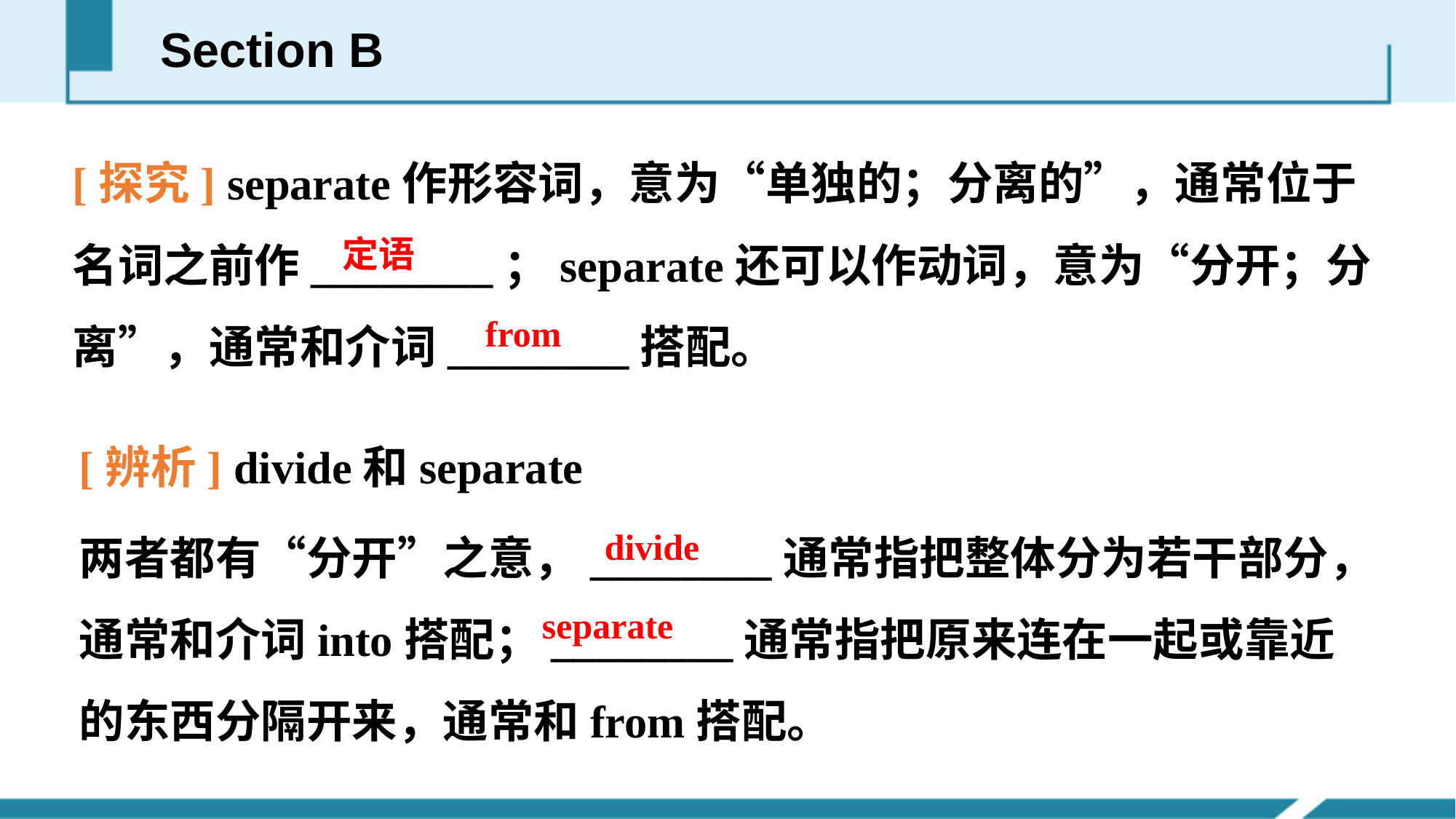

Section B
[探究] separate作形容词，意为“单独的；分离的”，通常位于名词之前作________；separate还可以作动词，意为“分开；分离”，通常和介词________搭配。
定语
from
[辨析] divide和separate
两者都有“分开”之意，________通常指把整体分为若干部分，通常和介词into搭配；________通常指把原来连在一起或靠近的东西分隔开来，通常和from搭配。
divide
 separate